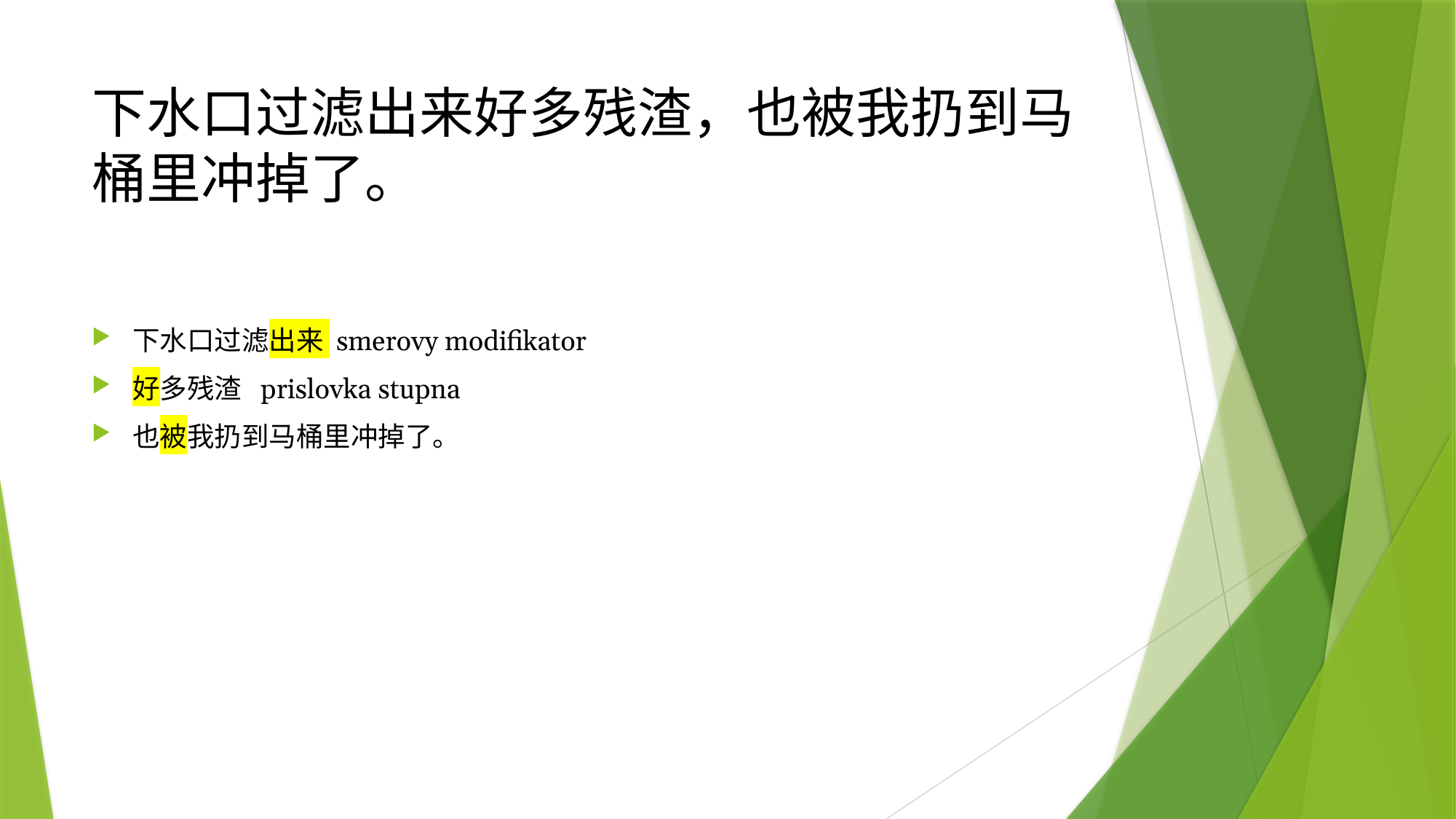

# 下水口过滤出来好多残渣，也被我扔到马桶里冲掉了。

下水口过滤出来 smerovy modifikator
好多残渣  prislovka stupna
也被我扔到马桶里冲掉了。